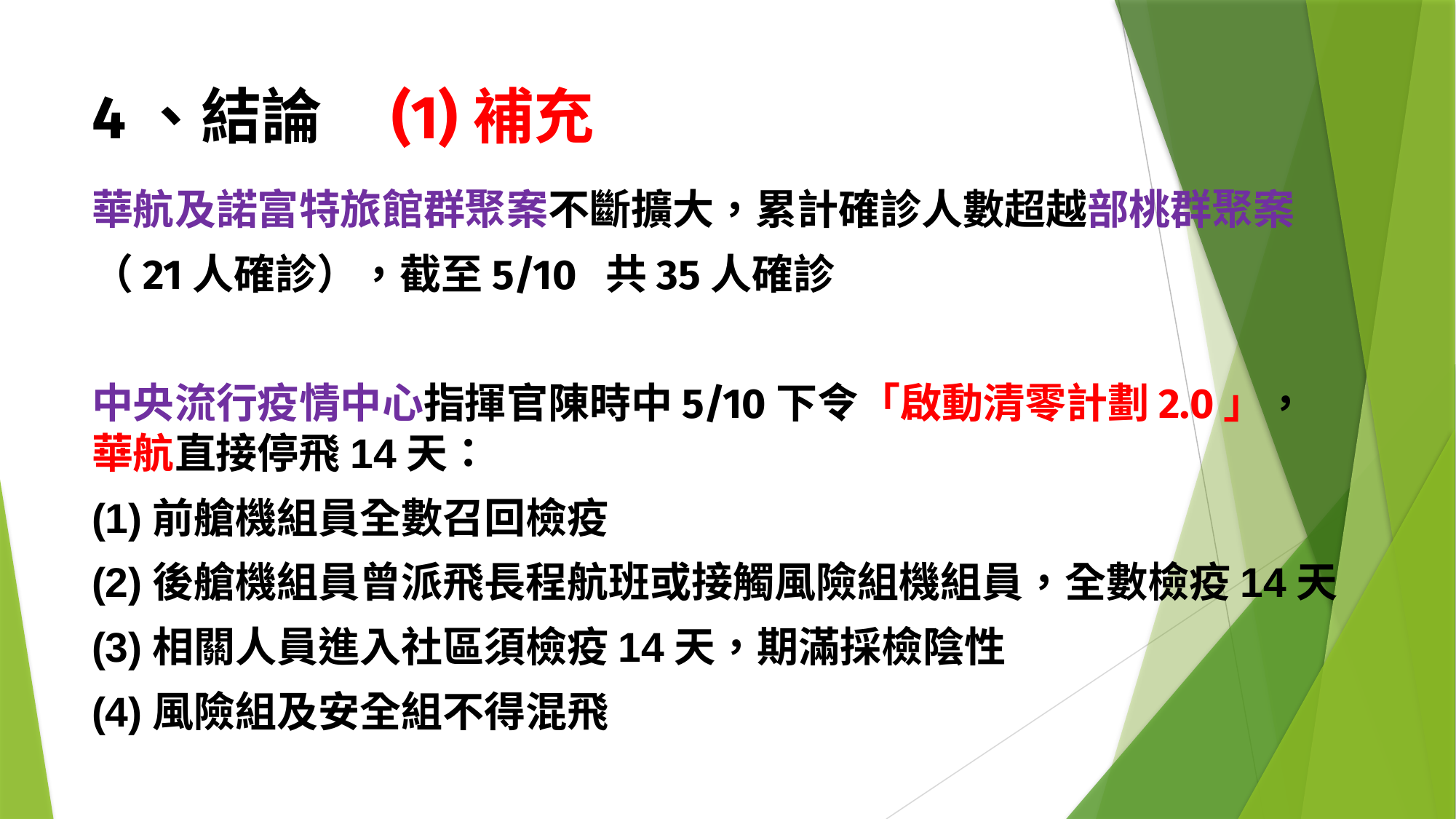

# 4、結論    (1)補充
華航及諾富特旅館群聚案不斷擴大，累計確診人數超越部桃群聚案
（21人確診），截至5/10  共35人確診

中央流行疫情中心指揮官陳時中5/10下令「啟動清零計劃2.0」， 華航直接停飛14天：
(1)前艙機組員全數召回檢疫
(2)後艙機組員曾派飛長程航班或接觸風險組機組員，全數檢疫14天
(3)相關人員進入社區須檢疫14天，期滿採檢陰性
(4)風險組及安全組不得混飛